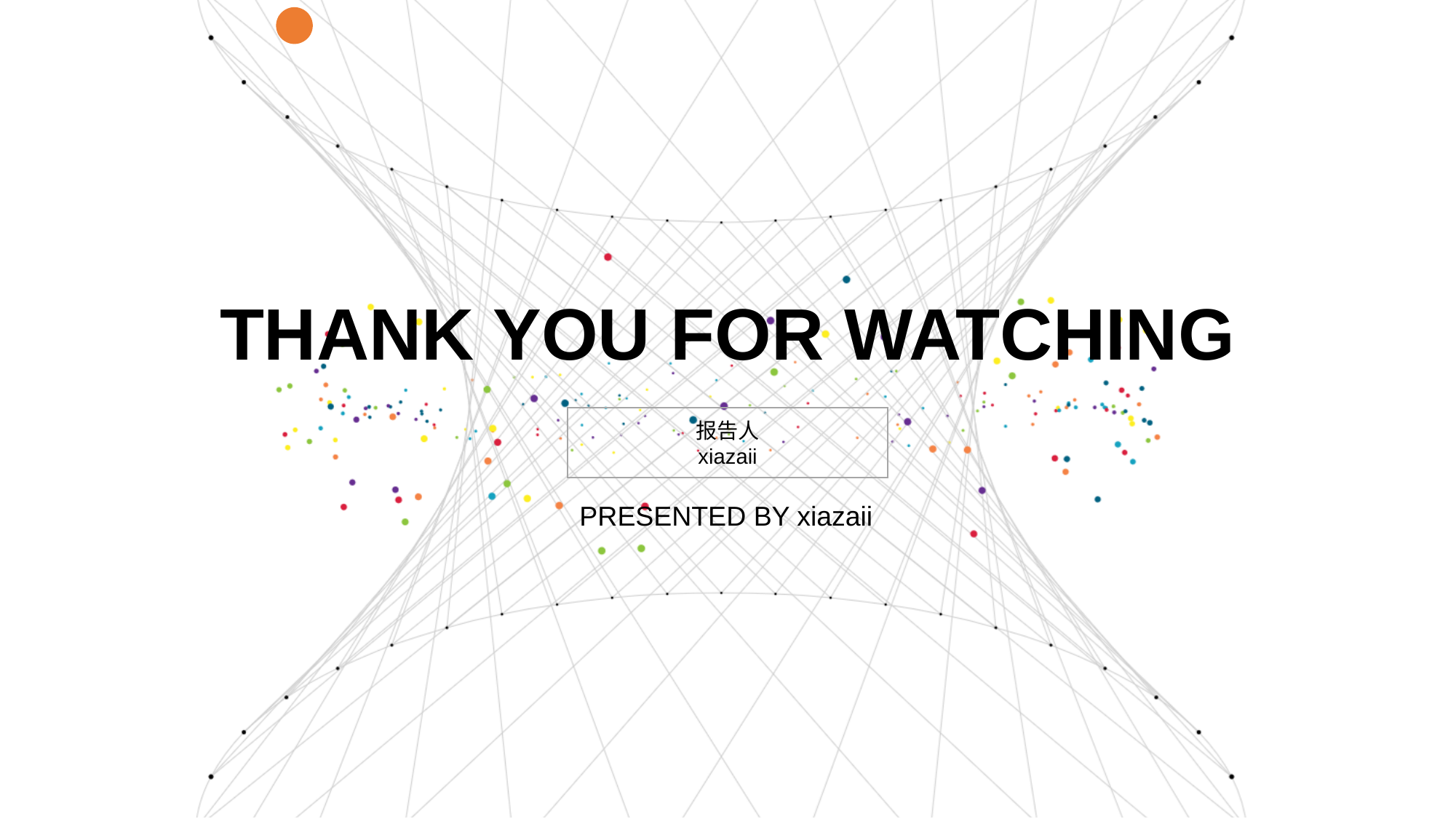

THANK YOU FOR WATCHING
报告人
xiazaii
PRESENTED BY xiazaii